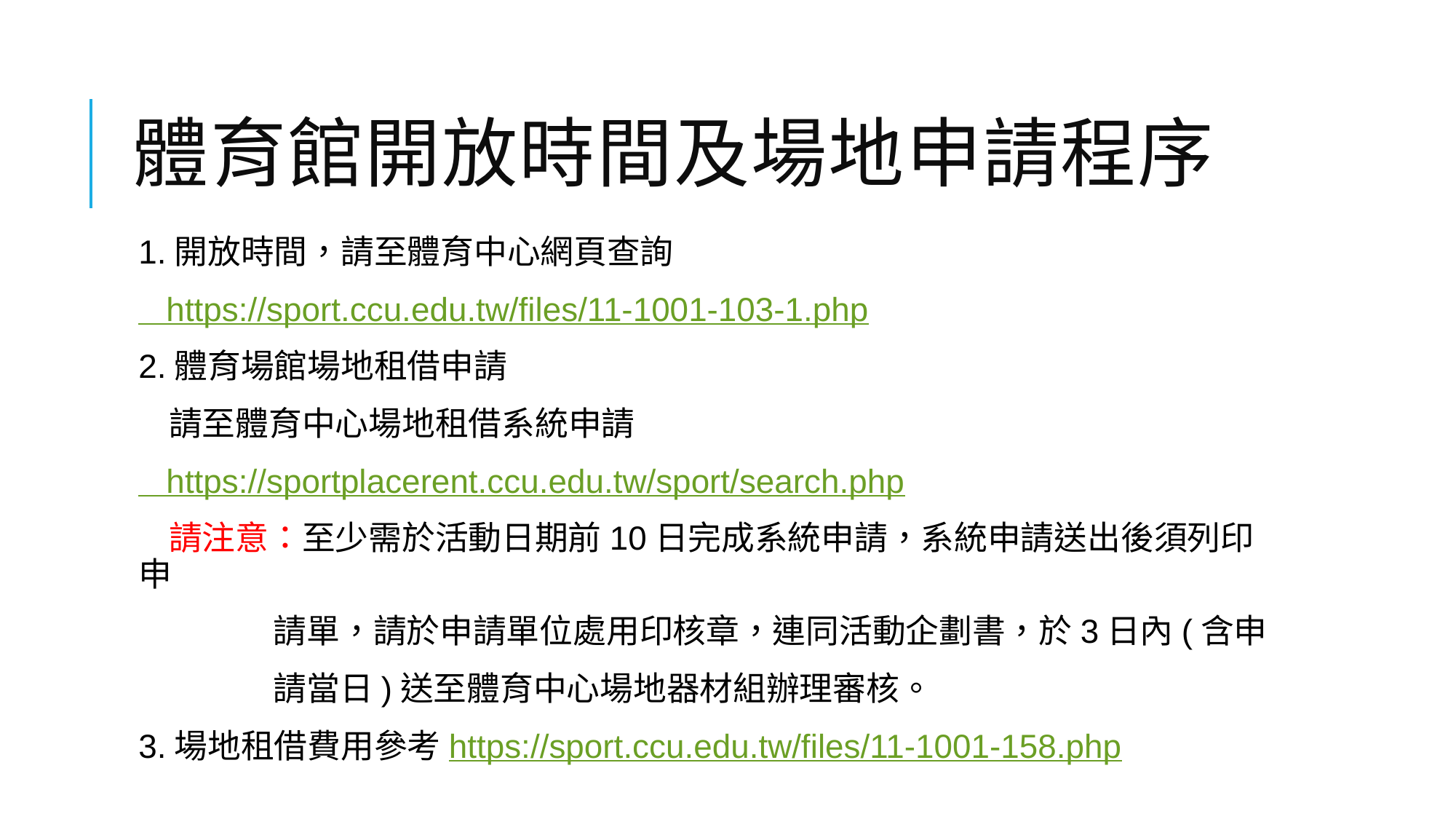

# 體育館開放時間及場地申請程序
1.開放時間，請至體育中心網頁查詢
   https://sport.ccu.edu.tw/files/11-1001-103-1.php
2.體育場館場地租借申請
   請至體育中心場地租借系統申請
   https://sportplacerent.ccu.edu.tw/sport/search.php
   請注意：至少需於活動日期前10日完成系統申請，系統申請送出後須列印申
                 請單，請於申請單位處用印核章，連同活動企劃書，於3日內(含申
                 請當日)送至體育中心場地器材組辦理審核。
3.場地租借費用參考https://sport.ccu.edu.tw/files/11-1001-158.php